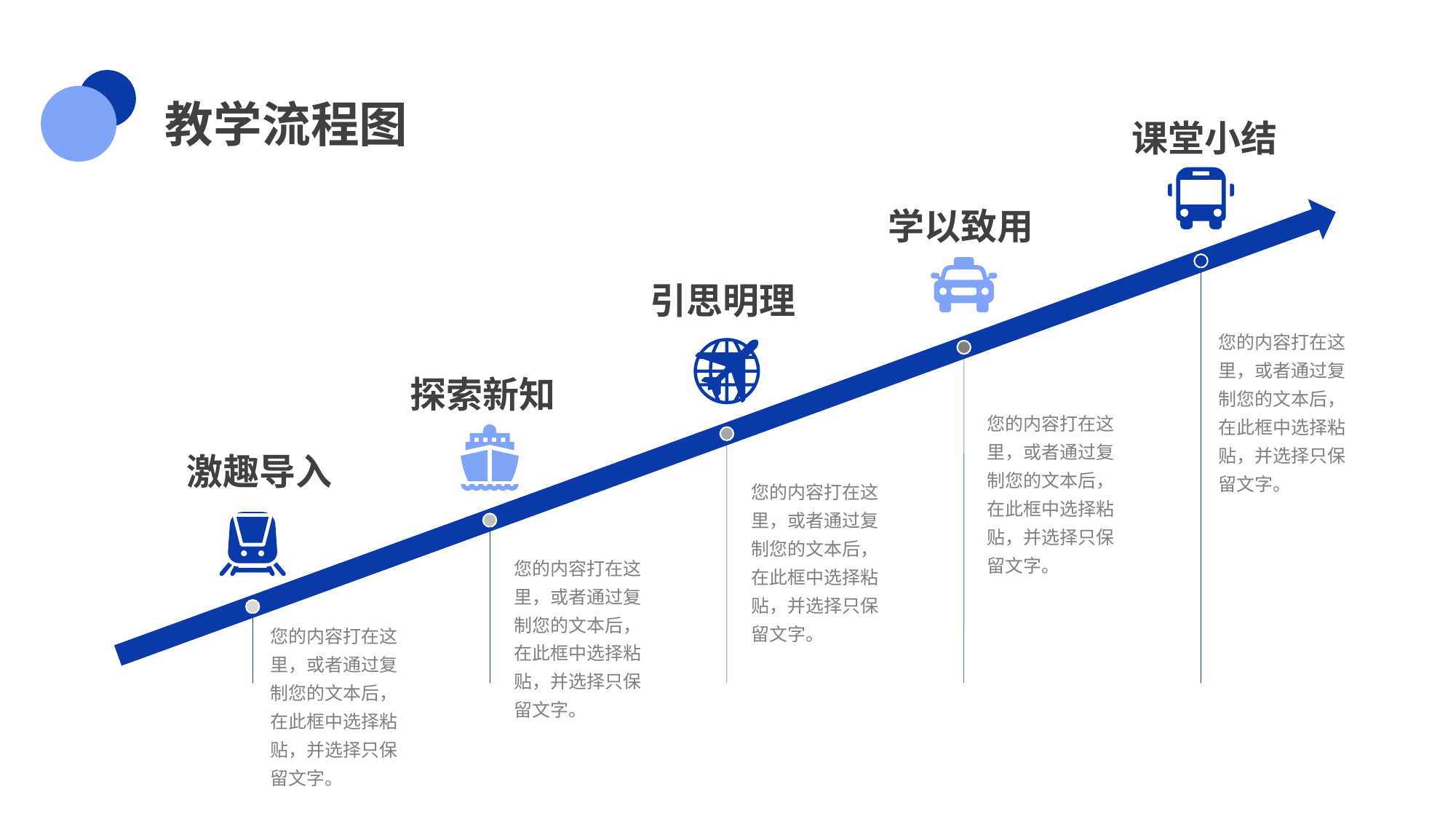

教学流程图

课堂小结

学以致用
引思明理
您的内容打在这里，或者通过复制您的文本后，在此框中选择粘贴，并选择只保留文字。
探索新知
您的内容打在这里，或者通过复制您的文本后，在此框中选择粘贴，并选择只保留文字。
激趣导入
您的内容打在这里，或者通过复制您的文本后，在此框中选择粘贴，并选择只保留文字。
您的内容打在这里，或者通过复制您的文本后，在此框中选择粘贴，并选择只保留文字。
您的内容打在这里，或者通过复制您的文本后，在此框中选择粘贴，并选择只保留文字。